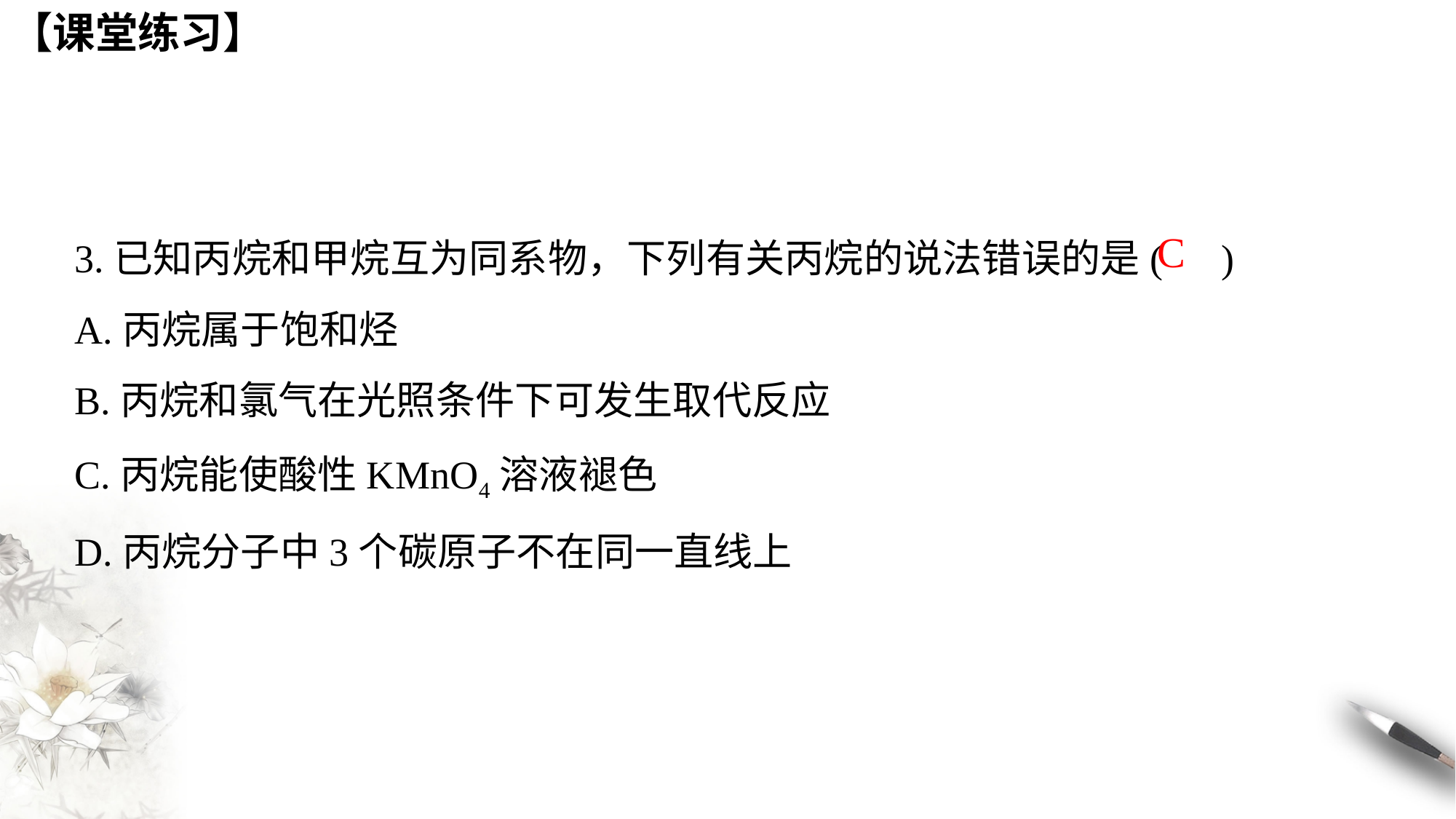

【课堂练习】
3.已知丙烷和甲烷互为同系物，下列有关丙烷的说法错误的是(      )
A.丙烷属于饱和烃
B.丙烷和氯气在光照条件下可发生取代反应
C.丙烷能使酸性KMnO4溶液褪色
D.丙烷分子中3个碳原子不在同一直线上
C